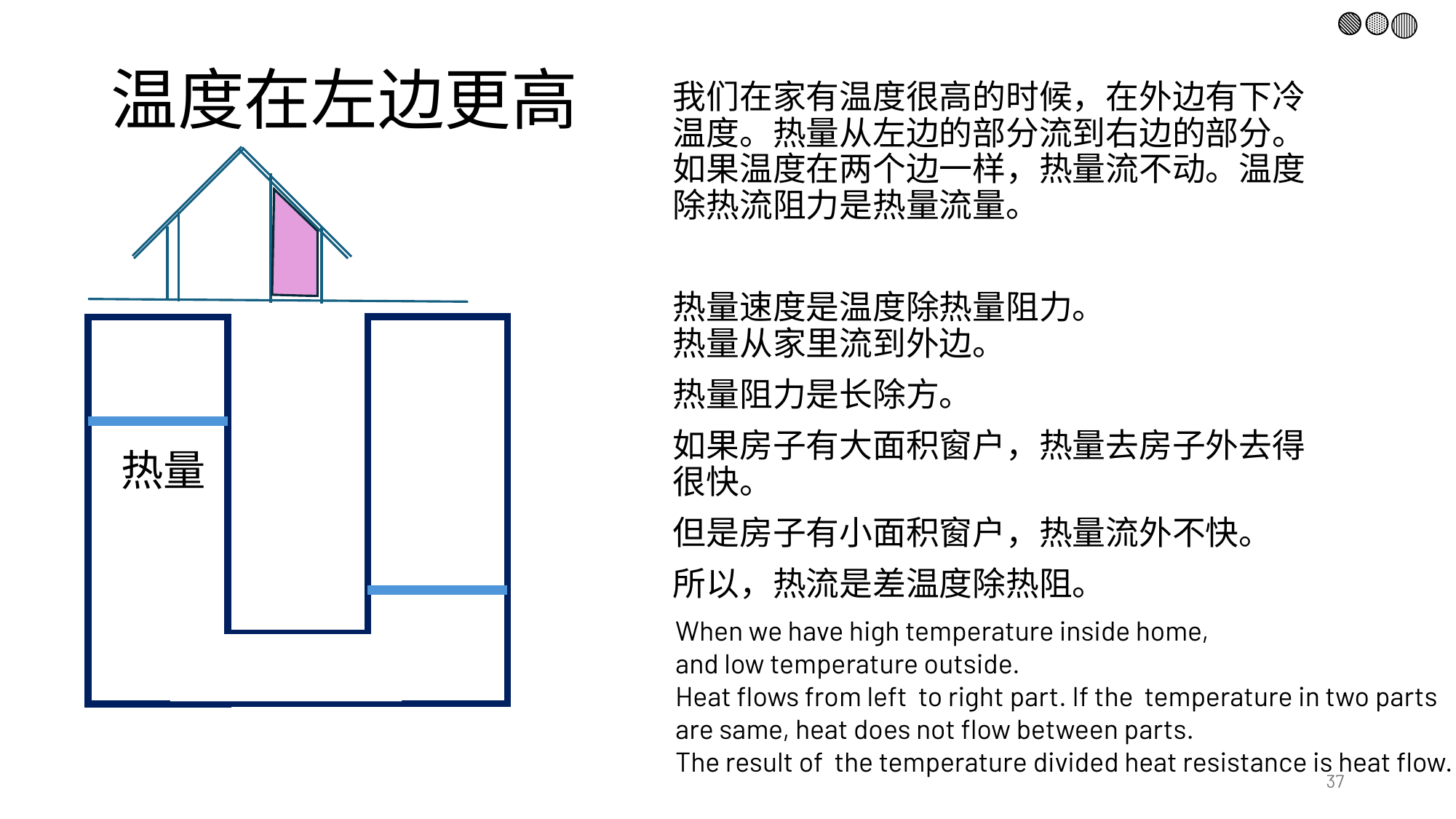

🟢🟡🔴
# 温度在左边更高
我们在家有温度很高的时候，在外边有下冷温度。热量从左边的部分流到右边的部分。如果温度在两个边一样，热量流不动。温度除热流阻力是热量流量。

热量速度是温度除热量阻力。
热量从家里流到外边。
热量阻力是长除方。
如果房子有大面积窗户，热量去房子外去得很快。
但是房子有小面积窗户，热量流外不快。
所以，热流是差温度除热阻。

热量
When we have high temperature inside home,
and low temperature outside.
Heat flows from left  to right part. If the  temperature in two parts
are same, heat does not flow between parts.
The result of  the temperature divided heat resistance is heat flow.
37